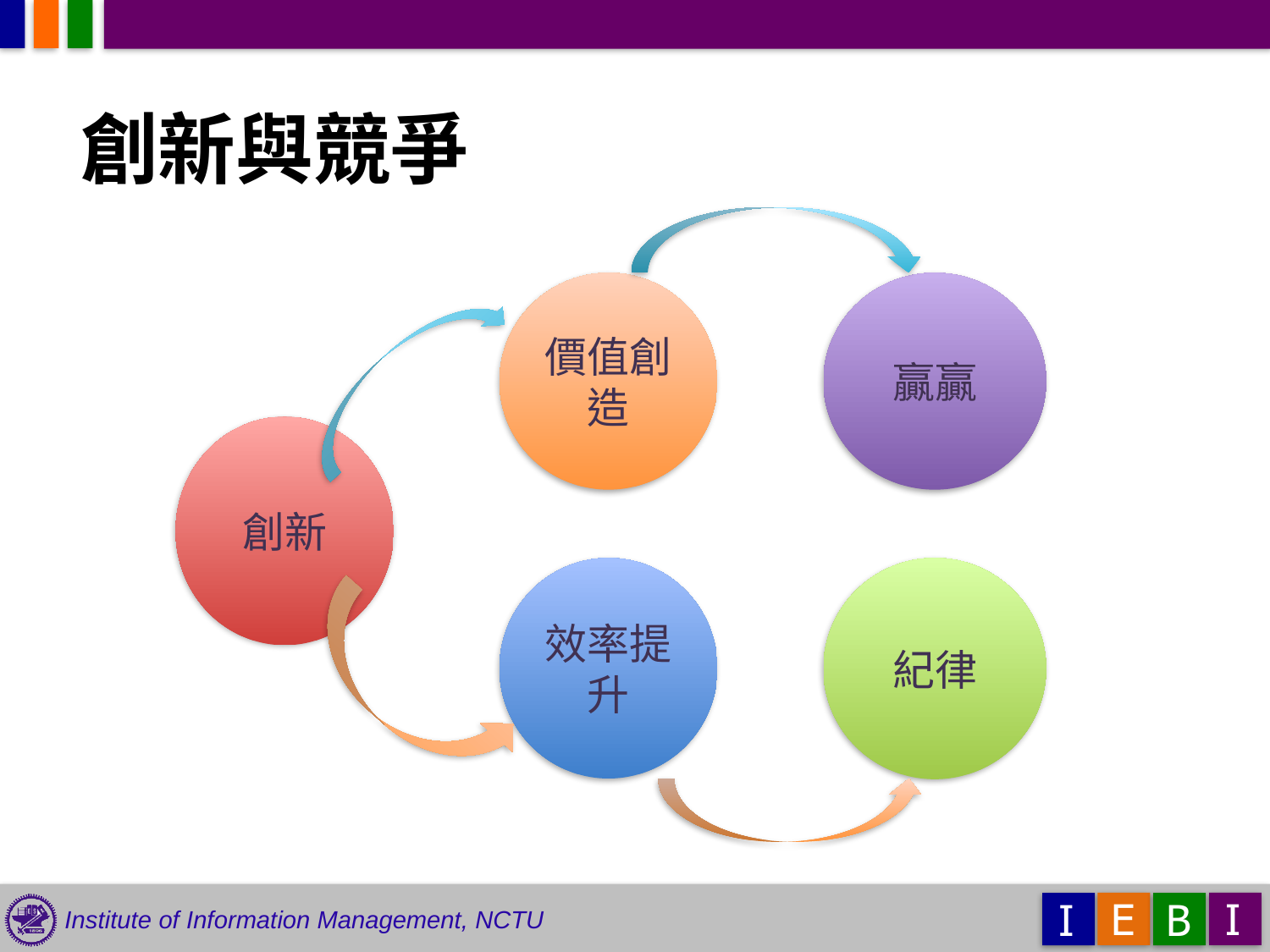

# 創新與競爭

價值創造
贏贏

創新
效率提升
紀律